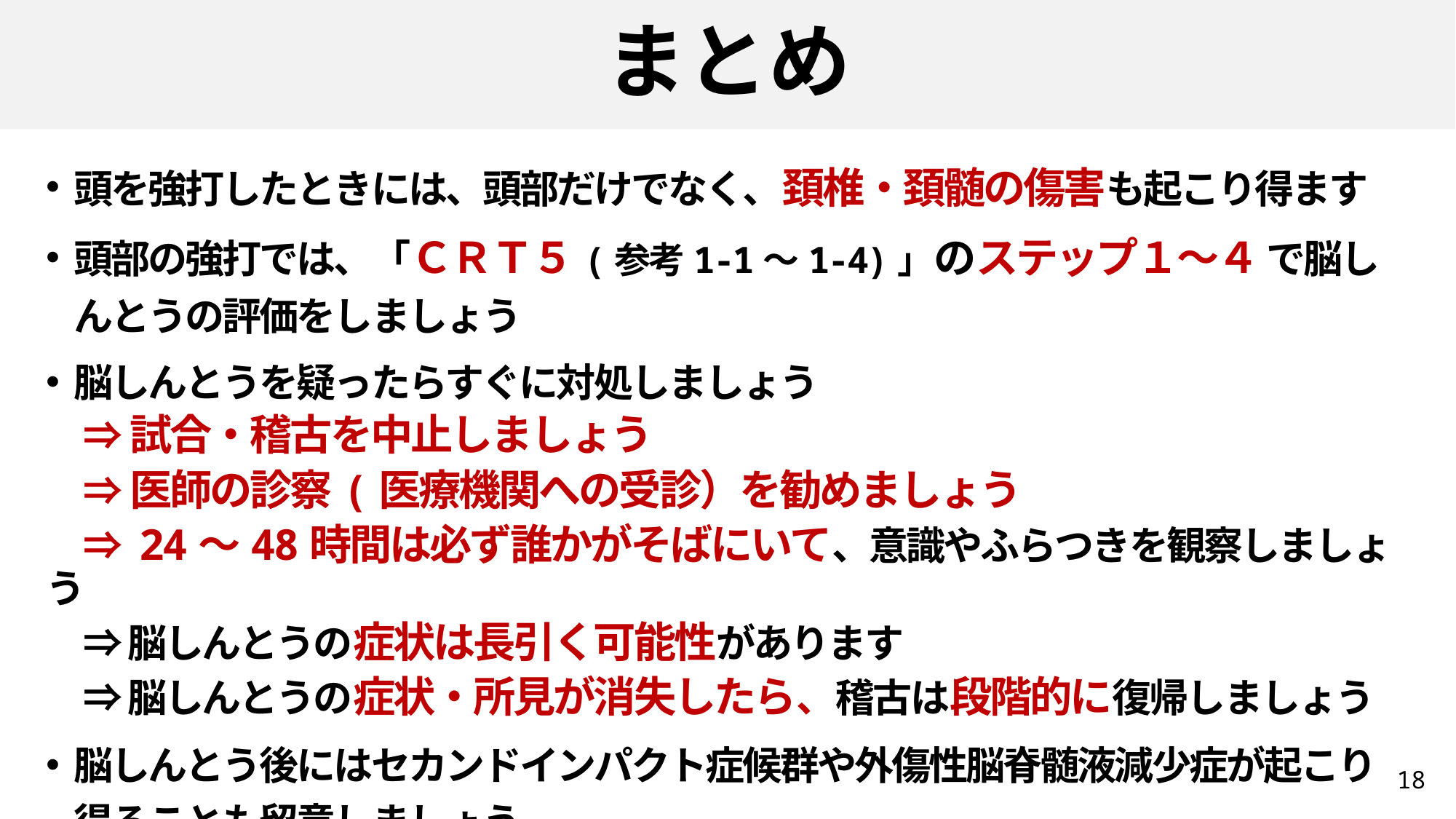

# まとめ
頭を強打したときには、頭部だけでなく、頚椎・頚髄の傷害も起こり得ます
頭部の強打では、「ＣＲＴ５(参考1-1〜1-4)」のステップ１～４ で脳しんとうの評価をしましょう
脳しんとうを疑ったらすぐに対処しましょう
　⇒ 試合・稽古を中止しましょう
　⇒ 医師の診察(医療機関への受診）を勧めましょう
　⇒ 24～48時間は必ず誰かがそばにいて、意識やふらつきを観察しましょう
　⇒ 脳しんとうの症状は長引く可能性があります
　⇒ 脳しんとうの症状・所見が消失したら、稽古は段階的に復帰しましょう
脳しんとう後にはセカンドインパクト症候群や外傷性脳脊髄液減少症が起こり得ることも留意しましょう

18